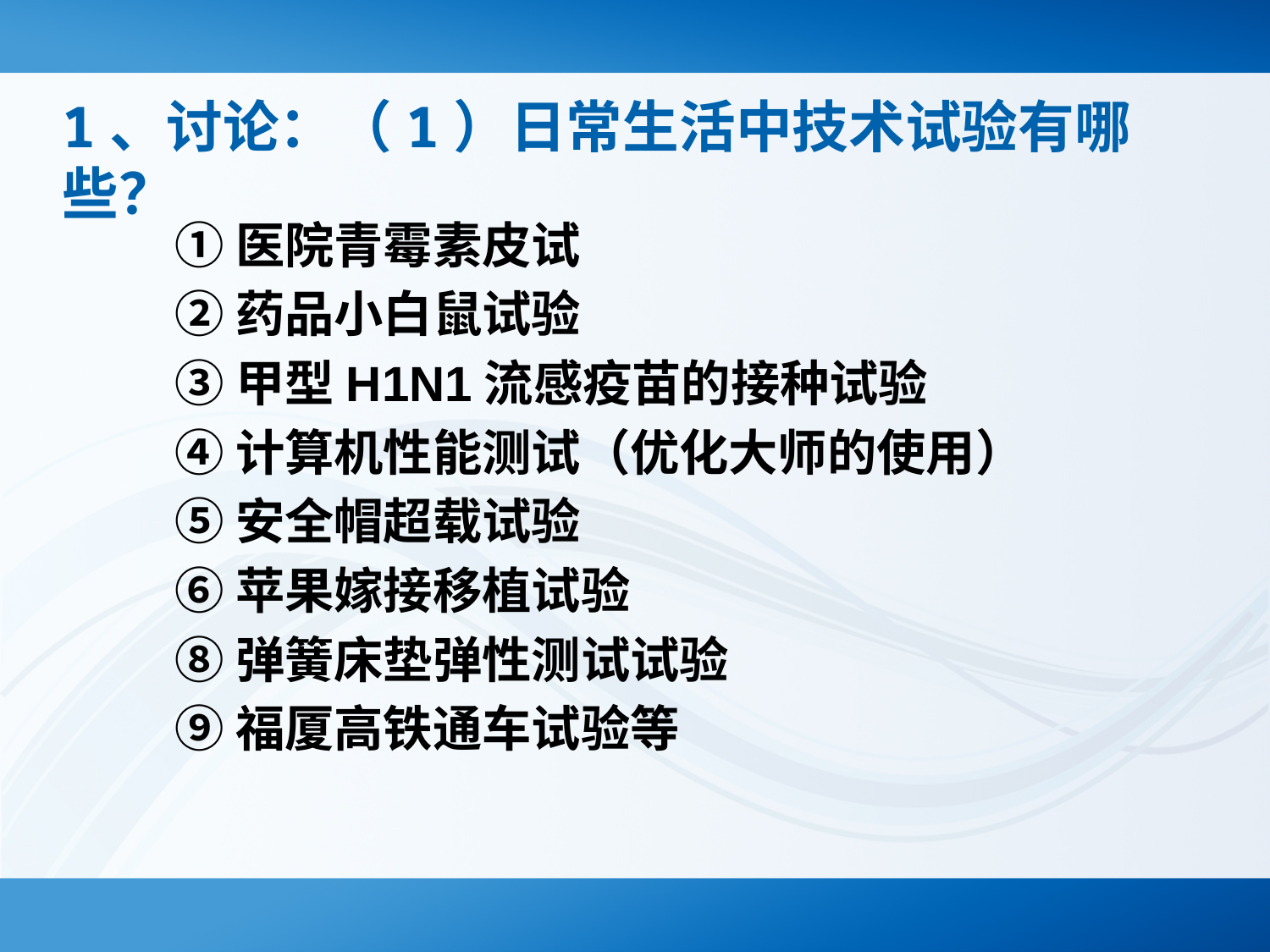

# 1、讨论：（1）日常生活中技术试验有哪些？
①医院青霉素皮试
②药品小白鼠试验
③甲型H1N1流感疫苗的接种试验
④计算机性能测试（优化大师的使用）
⑤安全帽超载试验
⑥苹果嫁接移植试验
⑧弹簧床垫弹性测试试验
⑨福厦高铁通车试验等